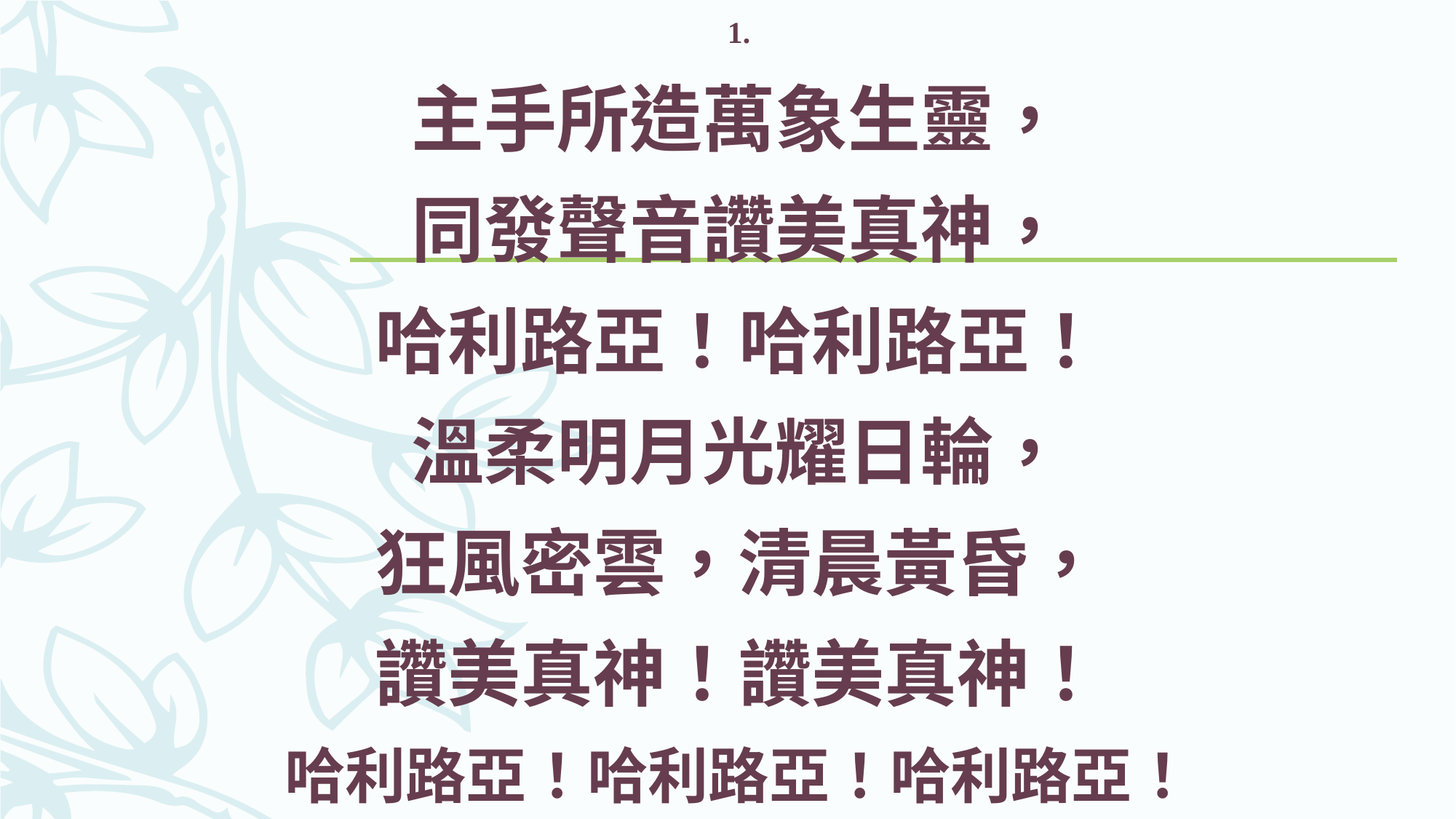

1.
主手所造萬象生靈，
同發聲音讚美真神，
哈利路亞！哈利路亞！
溫柔明月光耀日輪，
狂風密雲，清晨黃昏，
讚美真神！讚美真神！
哈利路亞！哈利路亞！哈利路亞！